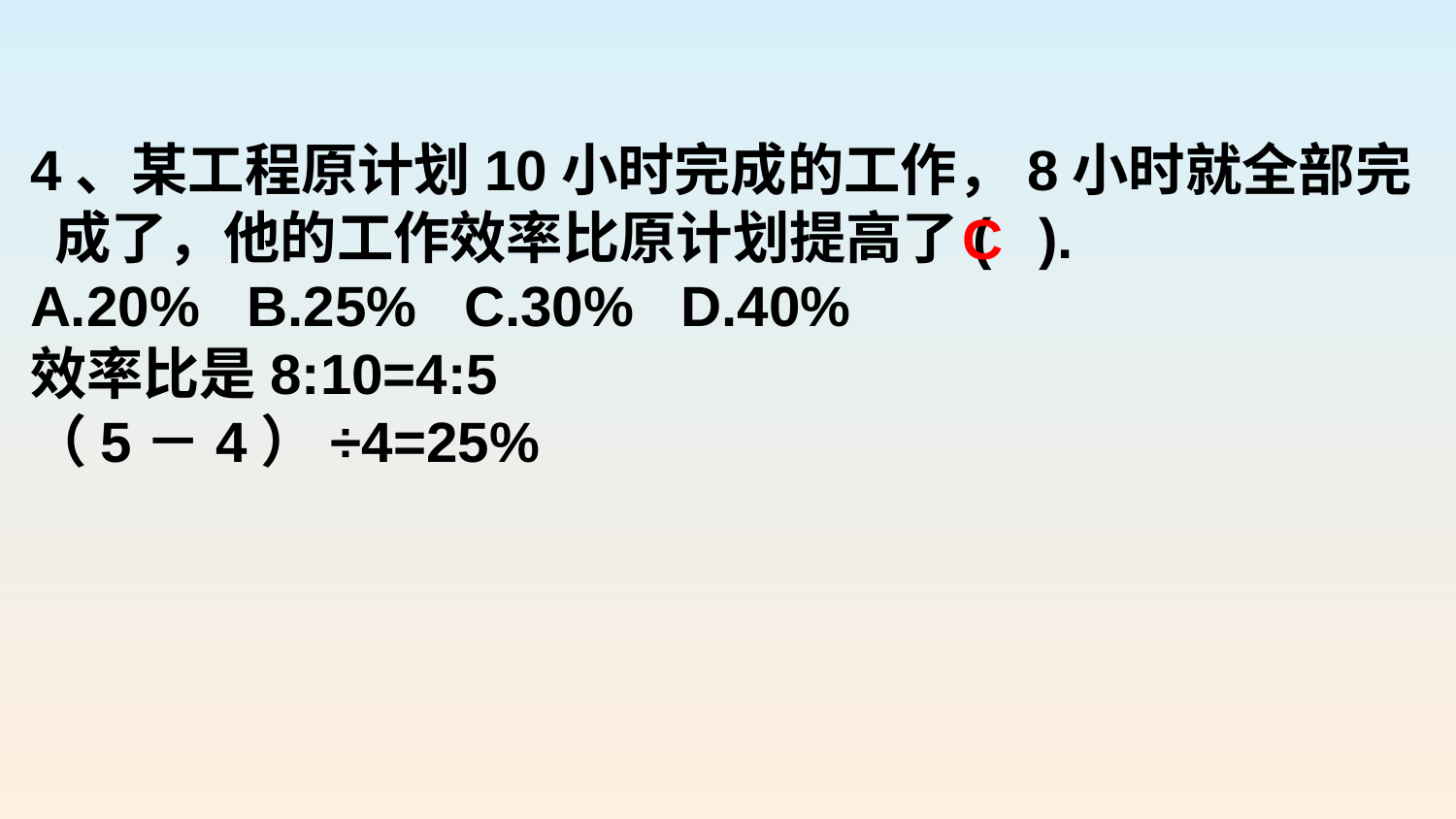

4、某工程原计划10小时完成的工作，8小时就全部完成了，他的工作效率比原计划提高了(   ).
A.20%   B.25%   C.30%   D.40%
效率比是8:10=4:5
（5－4）÷4=25%

C